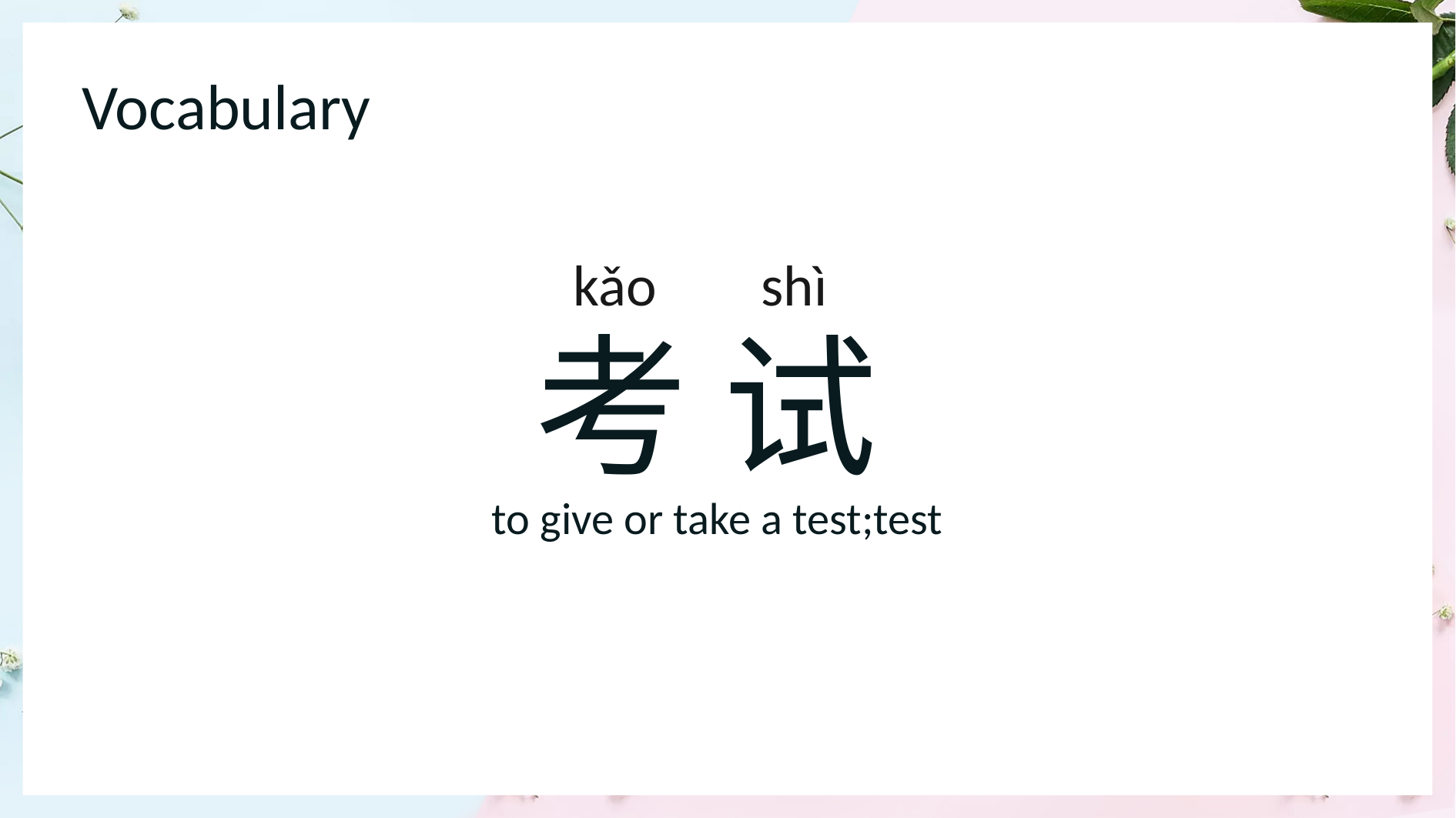

Vocabulary
 kǎo        shì
考 试
1
      to give or take a test;test